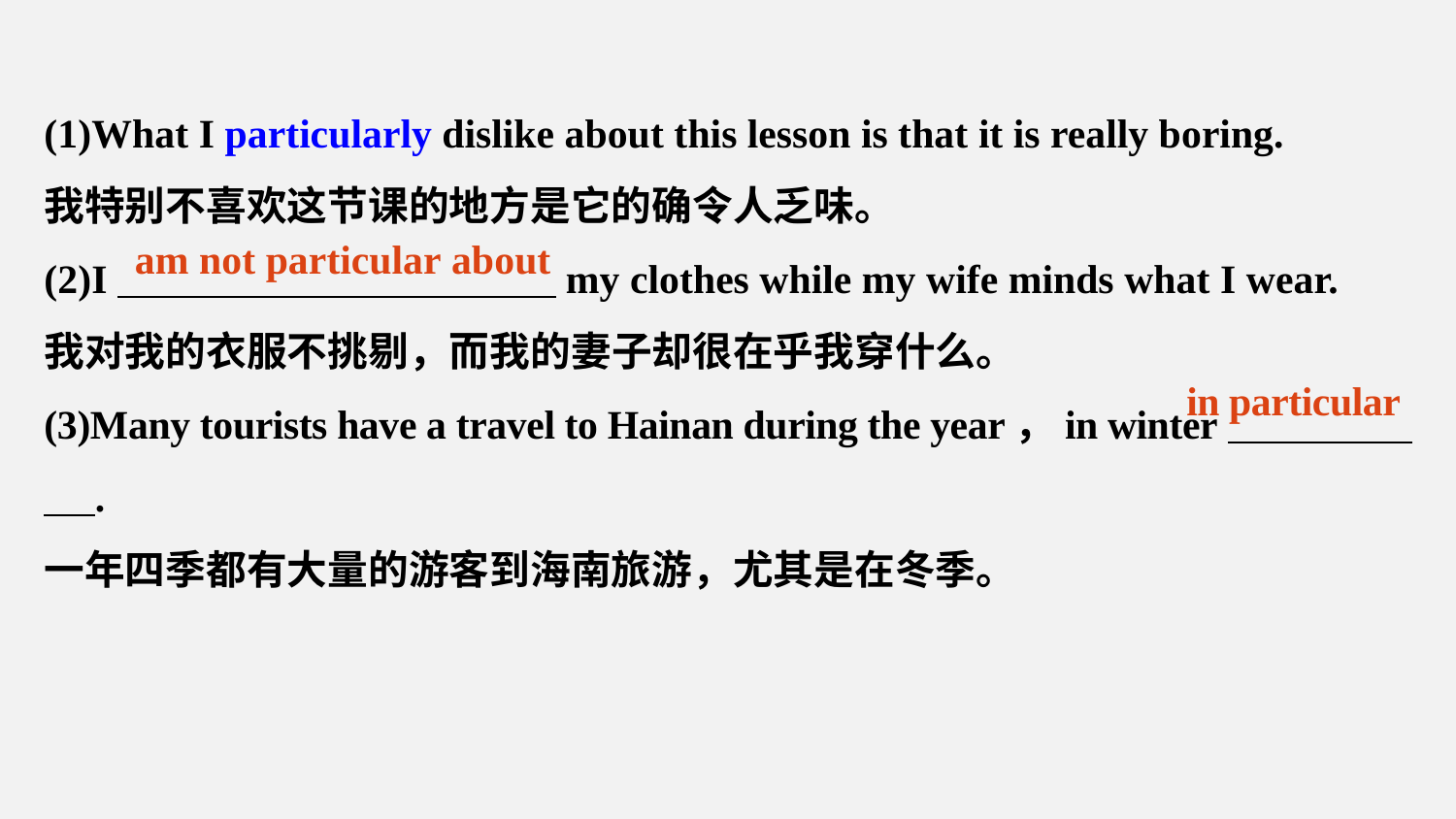

(1)What I particularly dislike about this lesson is that it is really boring.
我特别不喜欢这节课的地方是它的确令人乏味。
(2)I                                             my clothes while my wife minds what I wear.
我对我的衣服不挑剔，而我的妻子却很在乎我穿什么。
(3)Many tourists have a travel to Hainan during the year，in winter                         .
一年四季都有大量的游客到海南旅游，尤其是在冬季。
am not particular about
in particular